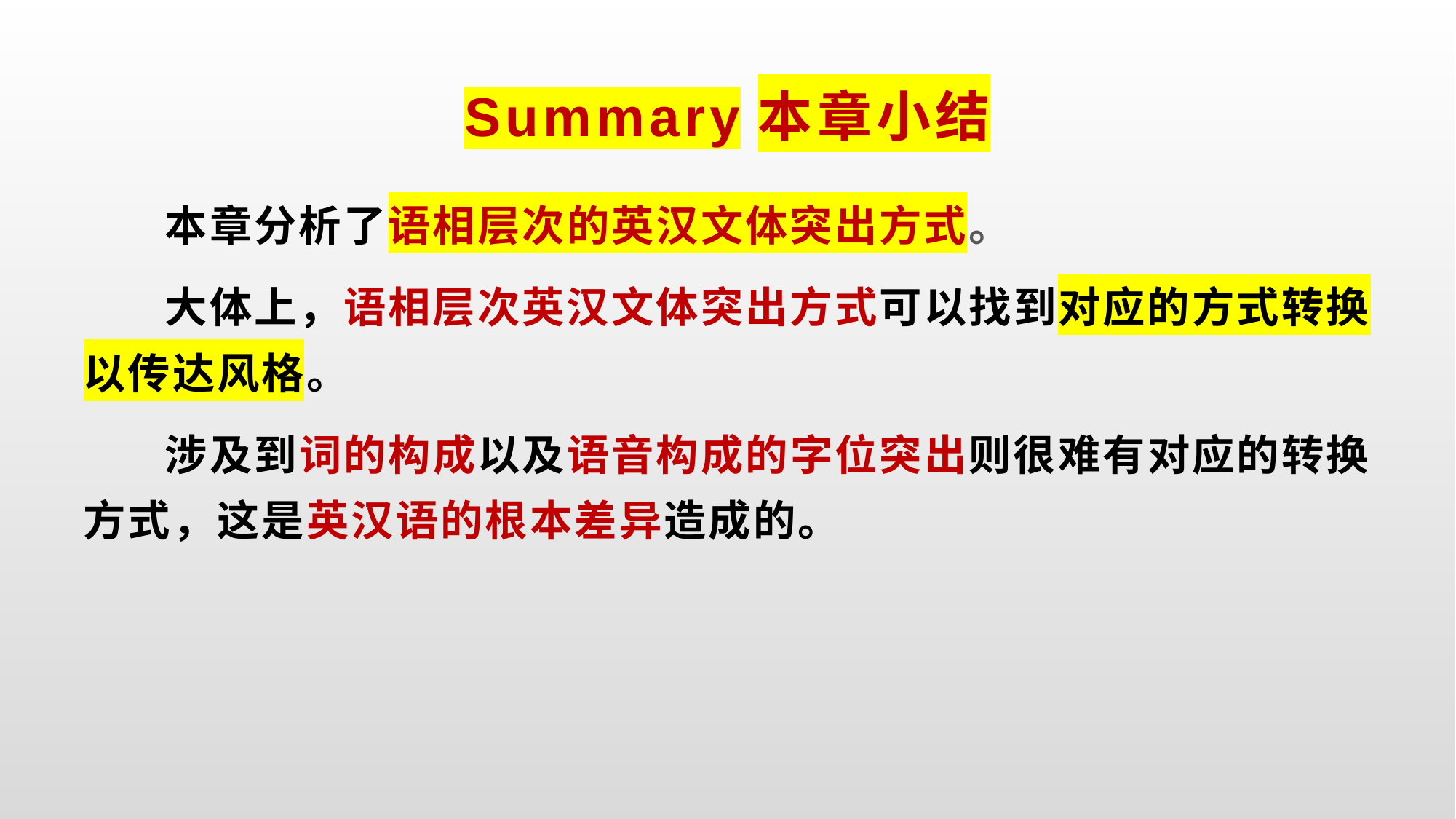

# Summary本章小结
      本章分析了语相层次的英汉文体突出方式。
      大体上，语相层次英汉文体突出方式可以找到对应的方式转换以传达风格。
      涉及到词的构成以及语音构成的字位突出则很难有对应的转换方式，这是英汉语的根本差异造成的。